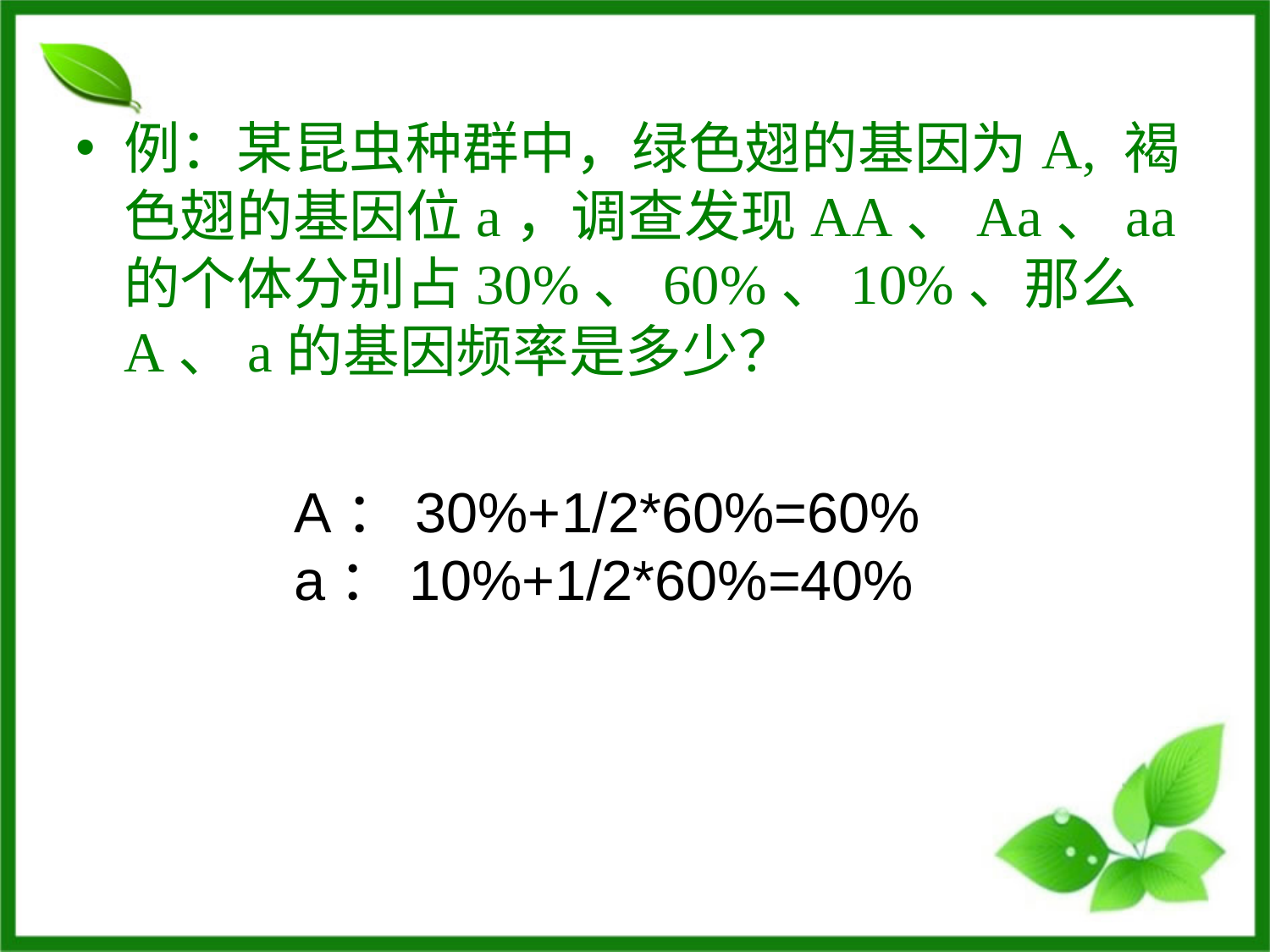

例：某昆虫种群中，绿色翅的基因为A, 褐色翅的基因位a，调查发现AA、Aa、aa的个体分别占30%、60%、10%、那么A、a的基因频率是多少？
A：30%+1/2*60%=60%
a：10%+1/2*60%=40%